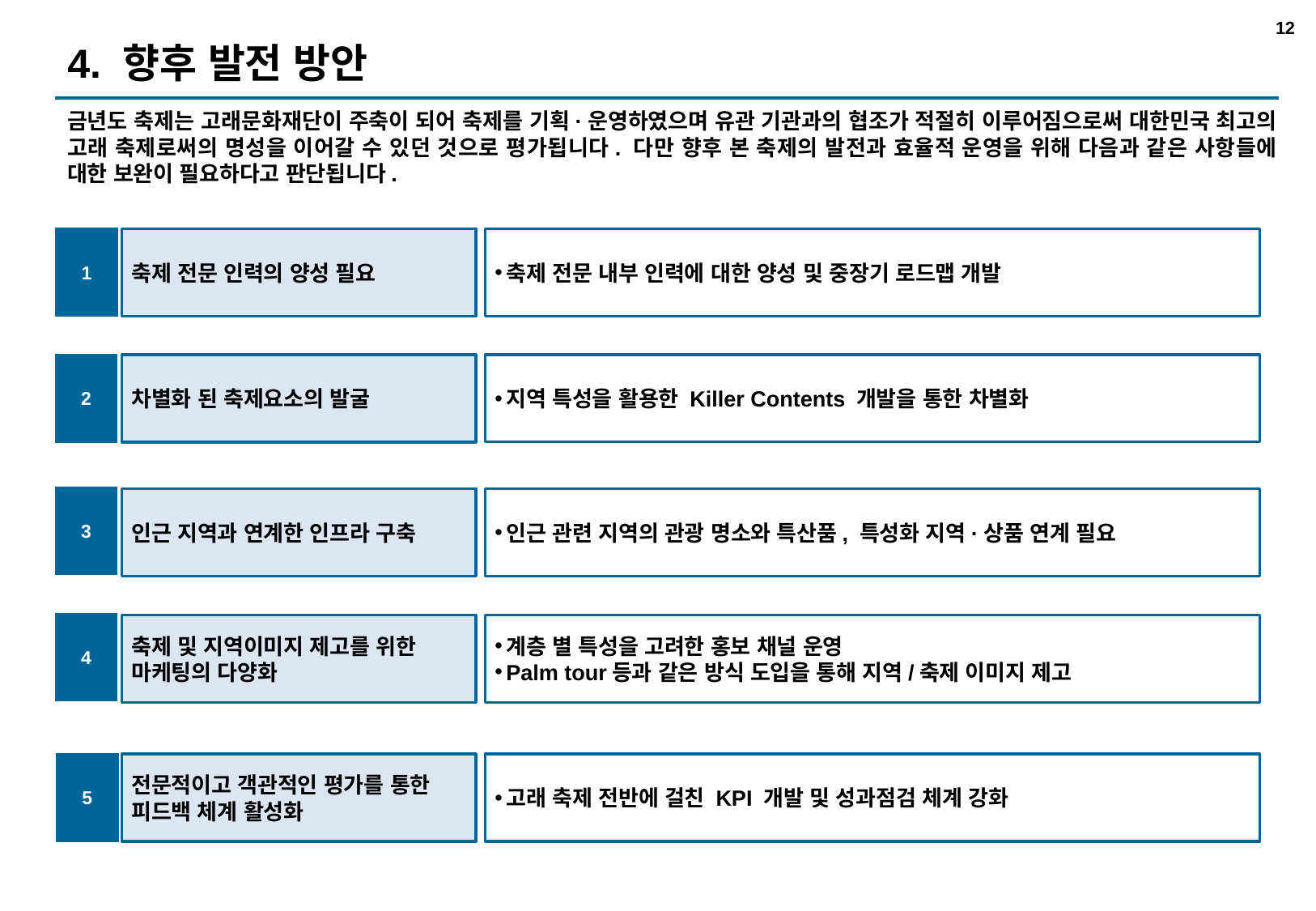

# 4. 향후 발전 방안
금년도 축제는 고래문화재단이 주축이 되어 축제를 기획·운영하였으며 유관 기관과의 협조가 적절히 이루어짐으로써 대한민국 최고의 고래 축제로써의 명성을 이어갈 수 있던 것으로 평가됩니다. 다만 향후 본 축제의 발전과 효율적 운영을 위해 다음과 같은 사항들에 대한 보완이 필요하다고 판단됩니다.
1
축제 전문 내부 인력에 대한 양성 및 중장기 로드맵 개발
축제 전문 인력의 양성 필요
2
지역 특성을 활용한 Killer Contents 개발을 통한 차별화
차별화 된 축제요소의 발굴
3
인근 관련 지역의 관광 명소와 특산품, 특성화 지역·상품 연계 필요
인근 지역과 연계한 인프라 구축
4
계층 별 특성을 고려한 홍보 채널 운영
Palm tour등과 같은 방식 도입을 통해 지역/축제 이미지 제고
축제 및 지역이미지 제고를 위한 마케팅의 다양화
5
고래 축제 전반에 걸친 KPI 개발 및 성과점검 체계 강화
전문적이고 객관적인 평가를 통한 피드백 체계 활성화